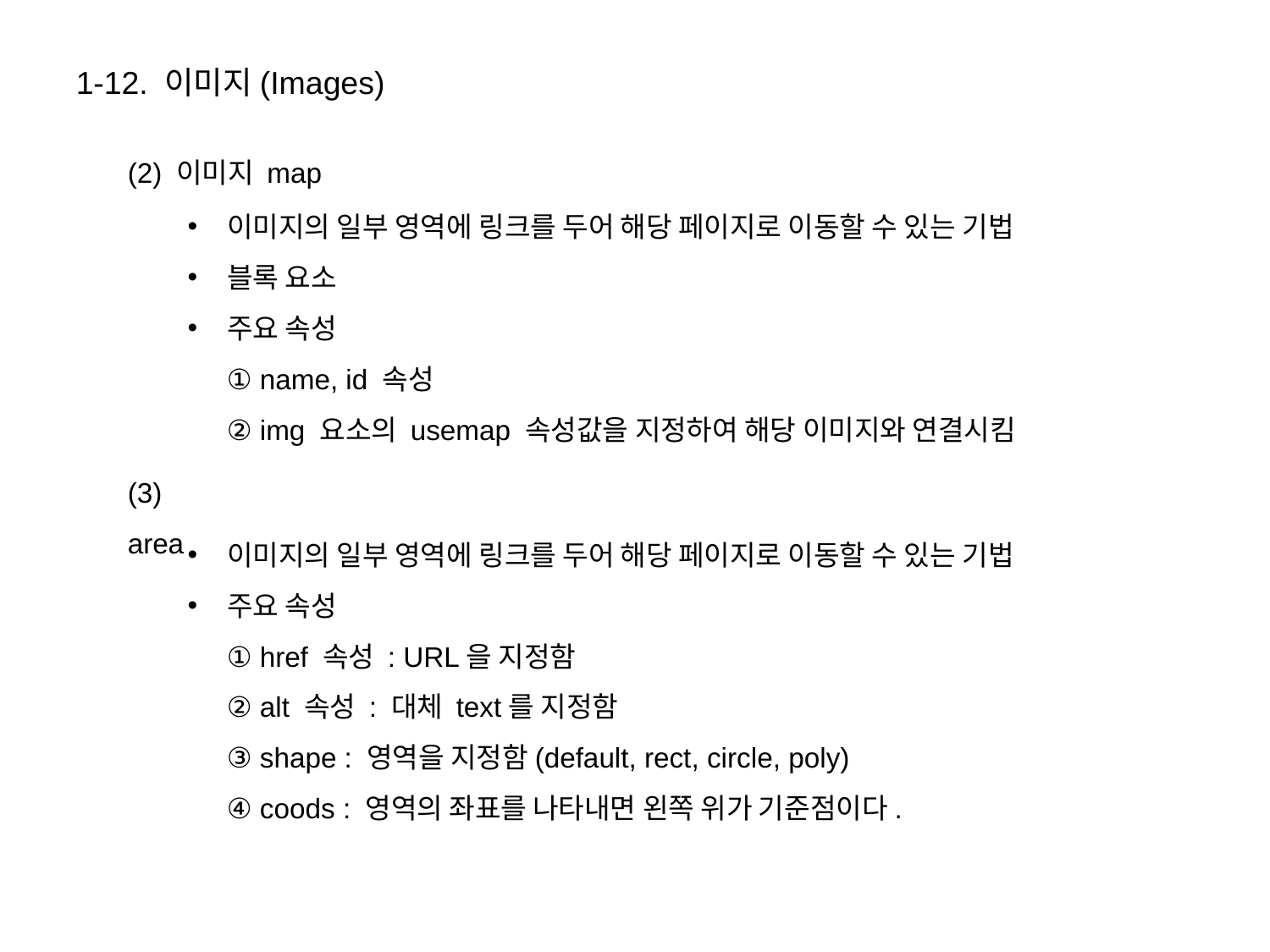

1-12. 이미지(Images)
(2) 이미지 map
이미지의 일부 영역에 링크를 두어 해당 페이지로 이동할 수 있는 기법
블록 요소
주요 속성
     ① name, id 속성
     ② img 요소의 usemap 속성값을 지정하여 해당 이미지와 연결시킴
(3) area
이미지의 일부 영역에 링크를 두어 해당 페이지로 이동할 수 있는 기법
주요 속성
     ① href 속성 : URL을 지정함
     ② alt 속성 : 대체 text를 지정함
     ③ shape : 영역을 지정함(default, rect, circle, poly)
     ④ coods : 영역의 좌표를 나타내면 왼쪽 위가 기준점이다.